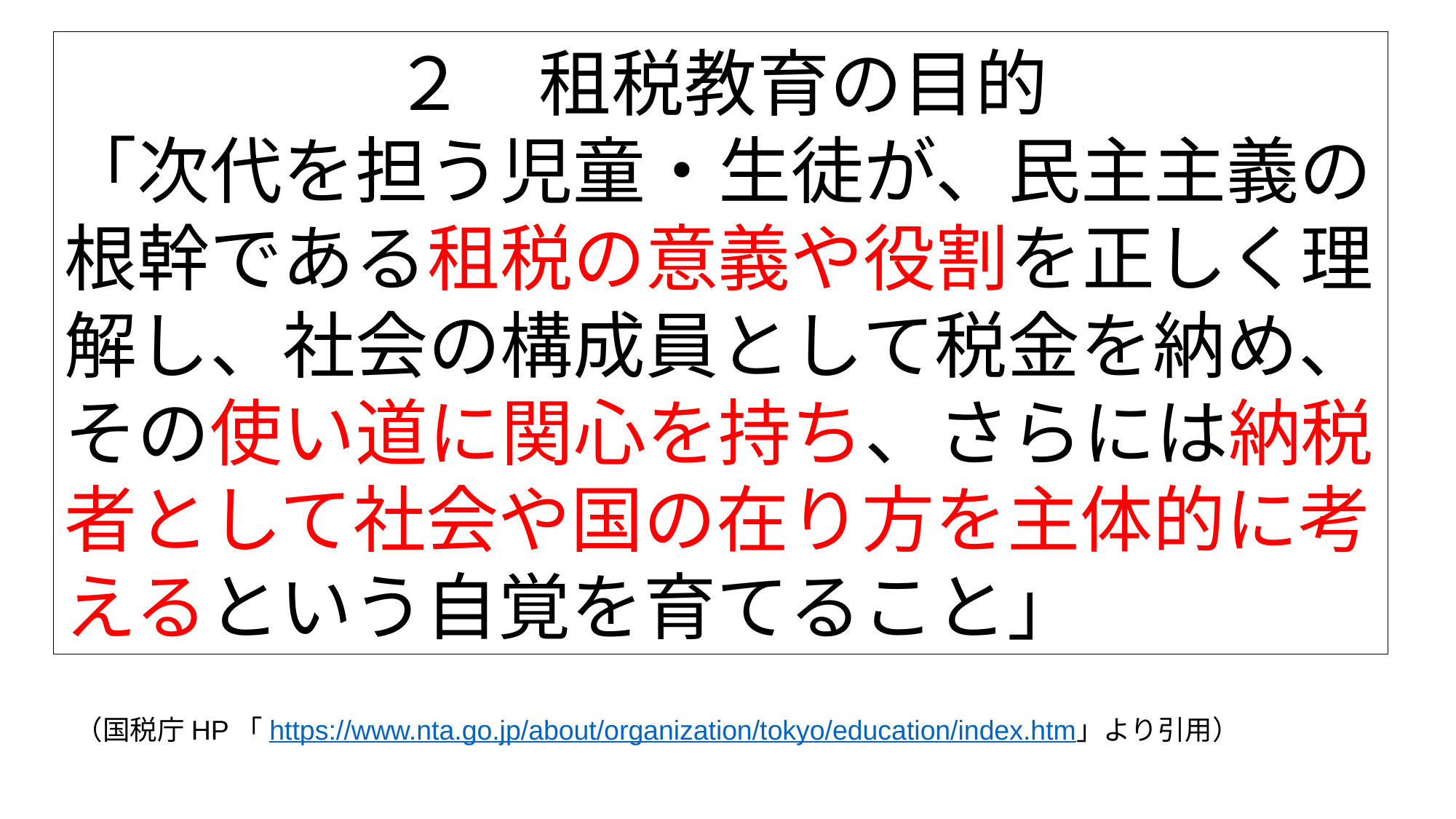

２　租税教育の目的
「次代を担う児童・生徒が、民主主義の根幹である租税の意義や役割を正しく理解し、社会の構成員として税金を納め、その使い道に関心を持ち、さらには納税者として社会や国の在り方を主体的に考えるという自覚を育てること」
（国税庁HP「https://www.nta.go.jp/about/organization/tokyo/education/index.htm」より引用）